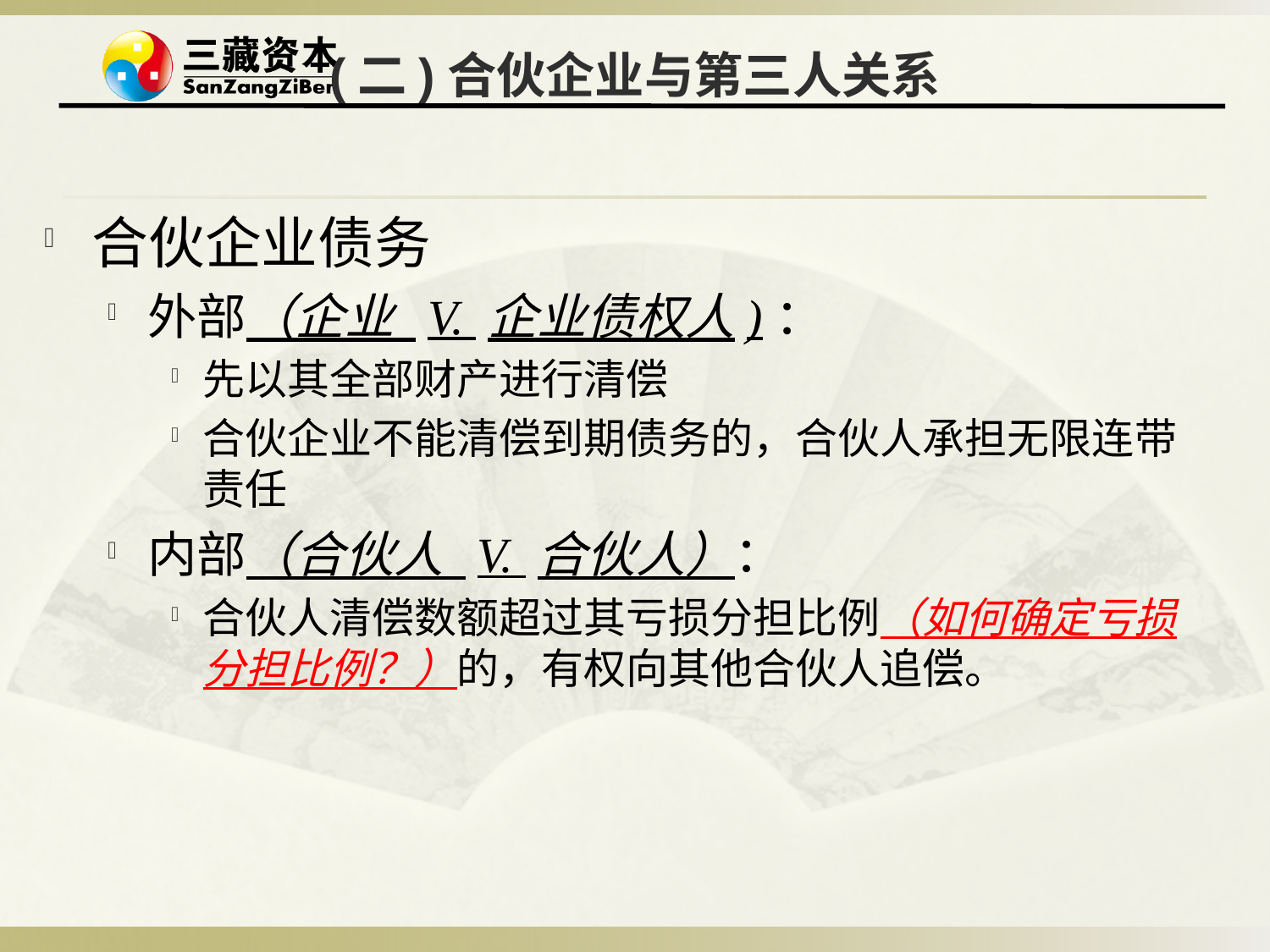

# (二)合伙企业与第三人关系
合伙企业债务
外部（企业  V. 企业债权人)：
先以其全部财产进行清偿
合伙企业不能清偿到期债务的，合伙人承担无限连带责任
内部（合伙人  V. 合伙人）：
合伙人清偿数额超过其亏损分担比例（如何确定亏损分担比例？）的，有权向其他合伙人追偿。